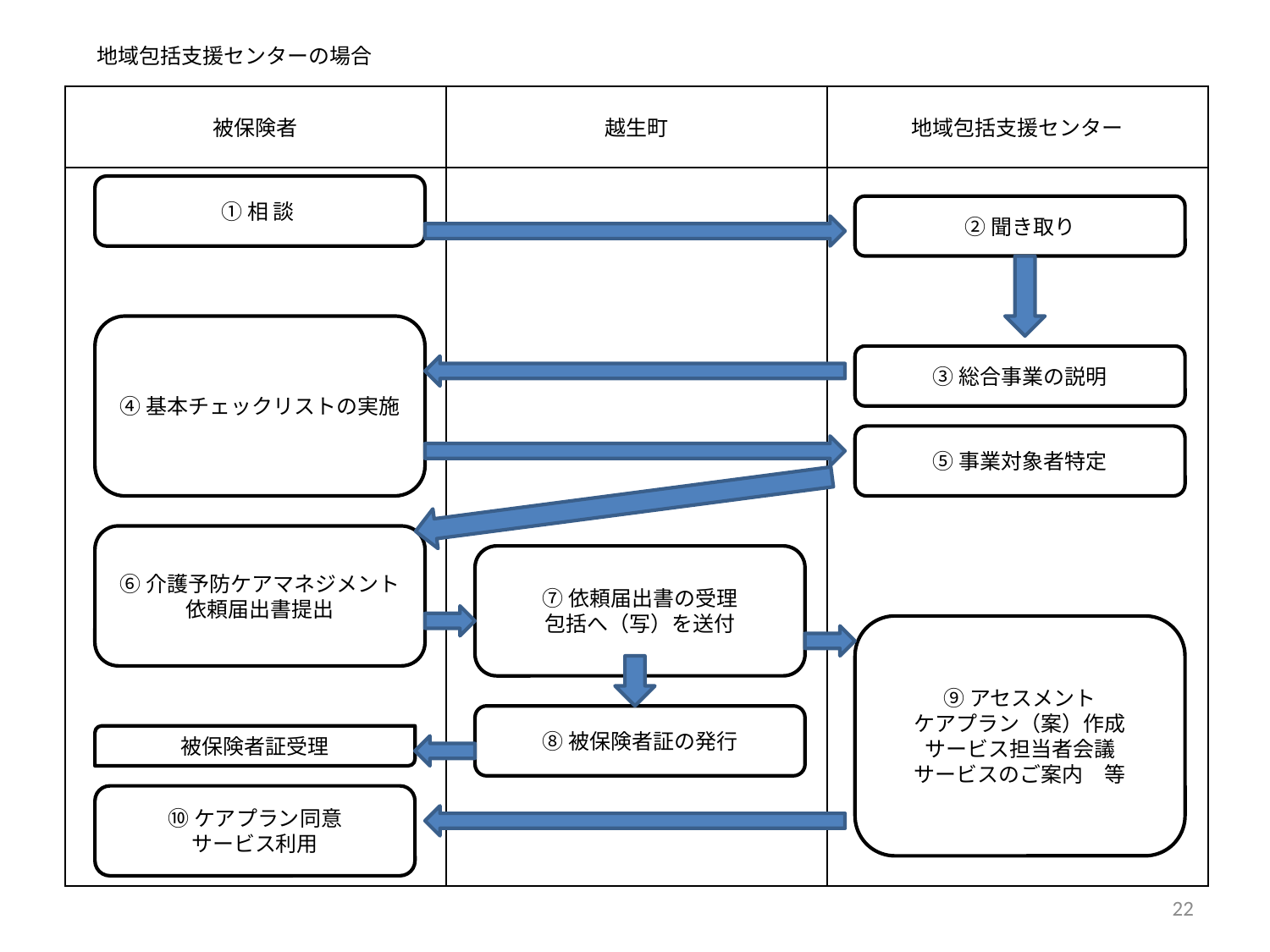

地域包括支援センターの場合
| 被保険者 | 越生町 | 地域包括支援センター |
| --- | --- | --- |
|  |  |  |
①相 談
②聞き取り

④基本チェックリストの実施
③総合事業の説明

⑤事業対象者特定

⑥介護予防ケアマネジメント依頼届出書提出
⑦依頼届出書の受理
包括へ（写）を送付

⑨アセスメント
ケアプラン（案）作成
サービス担当者会議
サービスのご案内　等

⑧被保険者証の発行
被保険者証受理

⑩ケアプラン同意
サービス利用

22